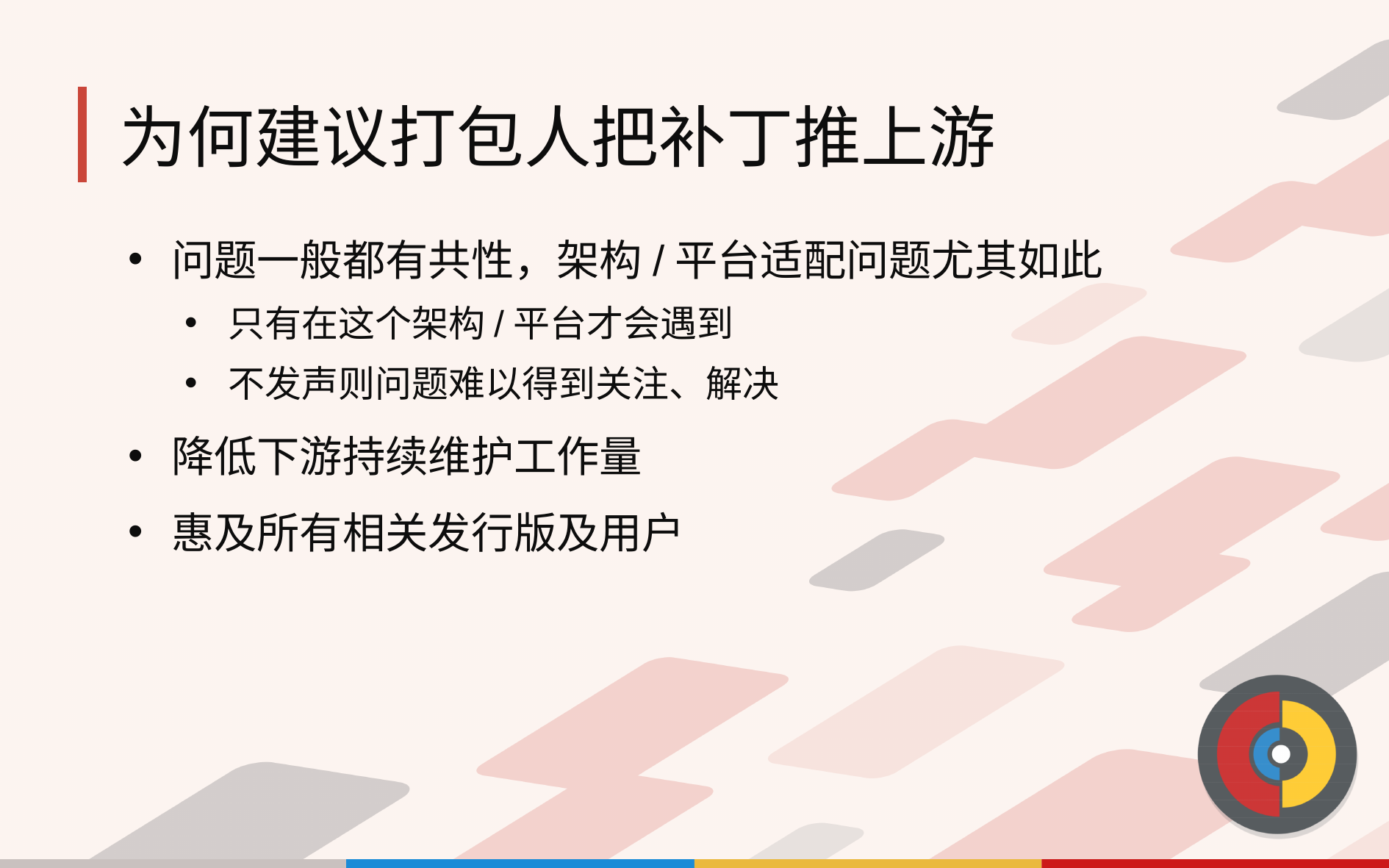

# 为何建议打包人把补丁推上游
问题一般都有共性，架构/平台适配问题尤其如此
只有在这个架构/平台才会遇到
不发声则问题难以得到关注、解决
降低下游持续维护工作量
惠及所有相关发行版及用户